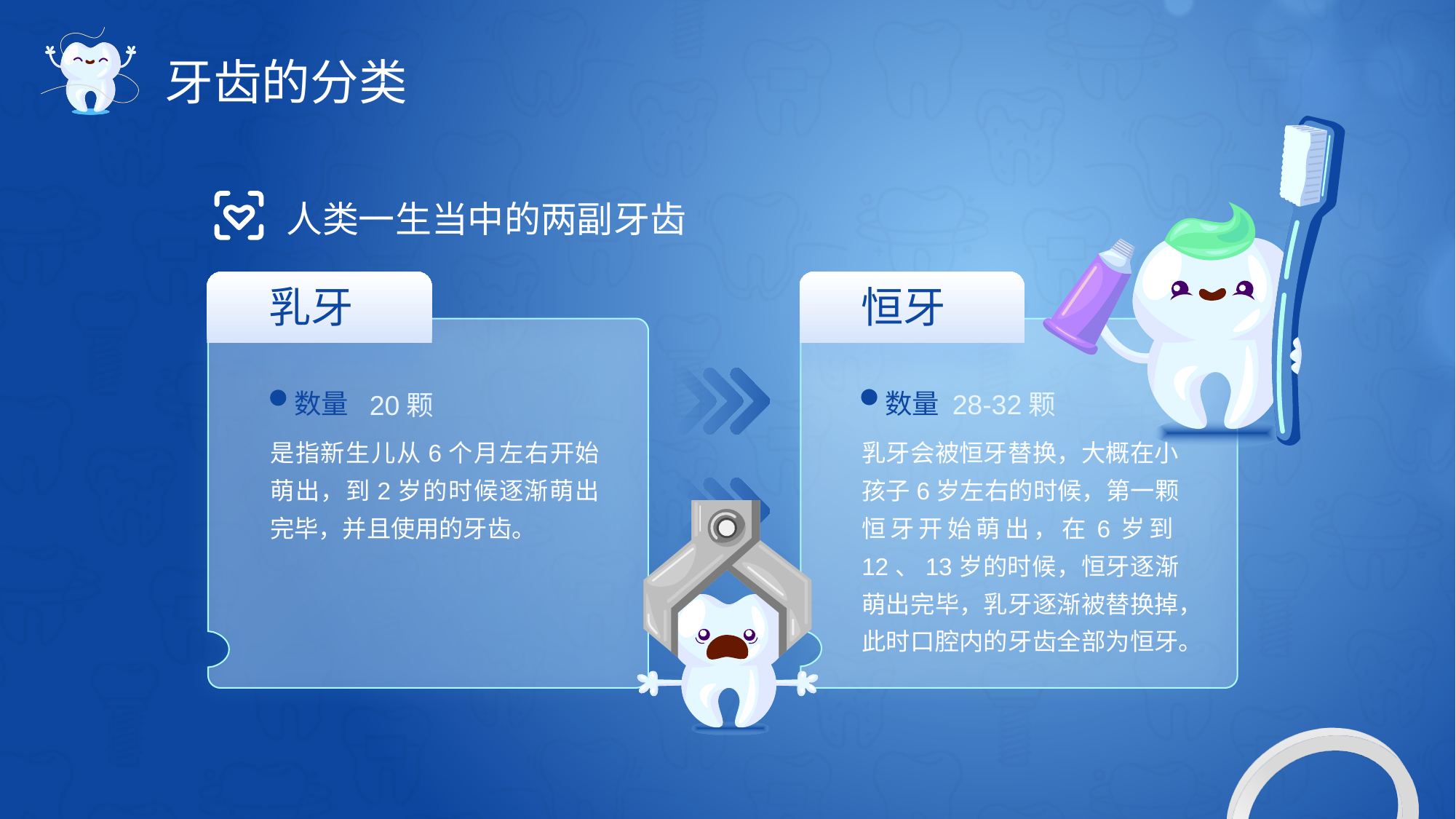

# 牙齿的分类

人类一生当中的两副牙齿

乳牙

恒牙

数量
20颗

是指新生儿从6个月左右开始萌出，到2岁的时候逐渐萌出完毕，并且使用的牙齿。

数量
28-32颗

乳牙会被恒牙替换，大概在小孩子6岁左右的时候，第一颗恒牙开始萌出，在6岁到12、13岁的时候，恒牙逐渐萌出完毕，乳牙逐渐被替换掉，此时口腔内的牙齿全部为恒牙。